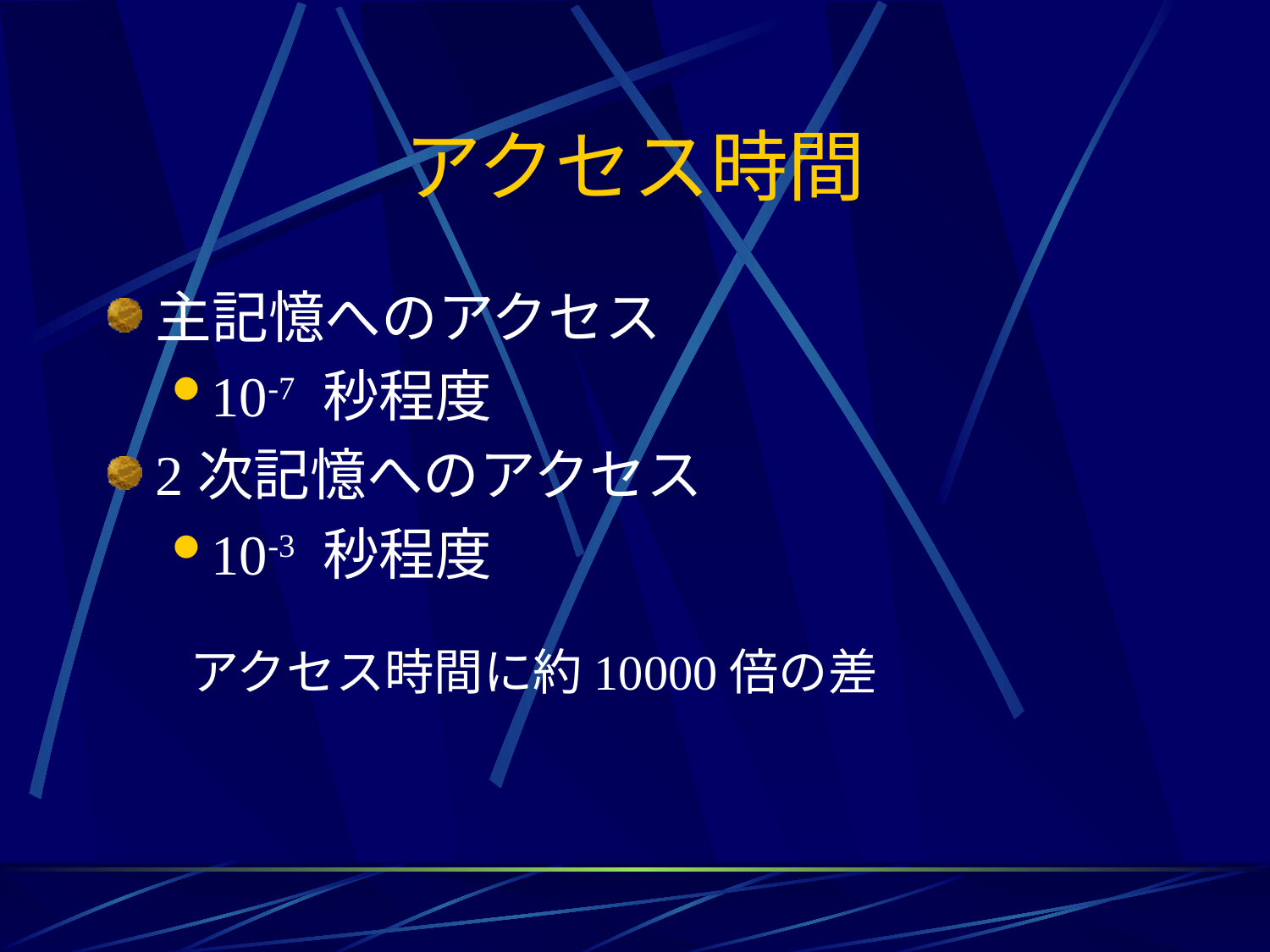

# アクセス時間
主記憶へのアクセス
10-7 秒程度
2次記憶へのアクセス
10-3 秒程度
アクセス時間に約10000倍の差